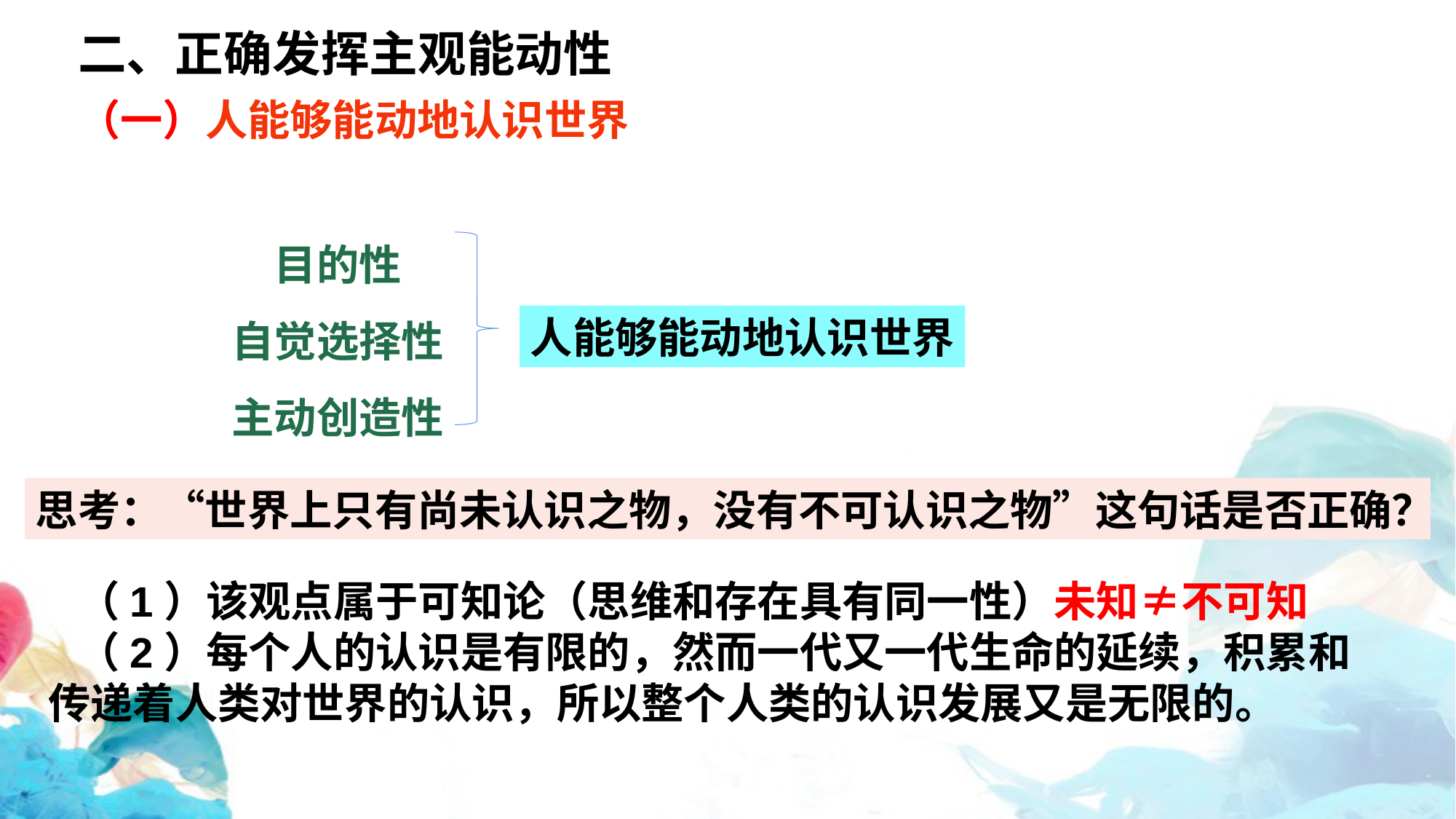

二、正确发挥主观能动性
（一）人能够能动地认识世界
目的性
自觉选择性
主动创造性

人能够能动地认识世界
思考：“世界上只有尚未认识之物，没有不可认识之物”这句话是否正确？

  （1）该观点属于可知论（思维和存在具有同一性）未知≠不可知
  （2）每个人的认识是有限的，然而一代又一代生命的延续，积累和传递着人类对世界的认识，所以整个人类的认识发展又是无限的。